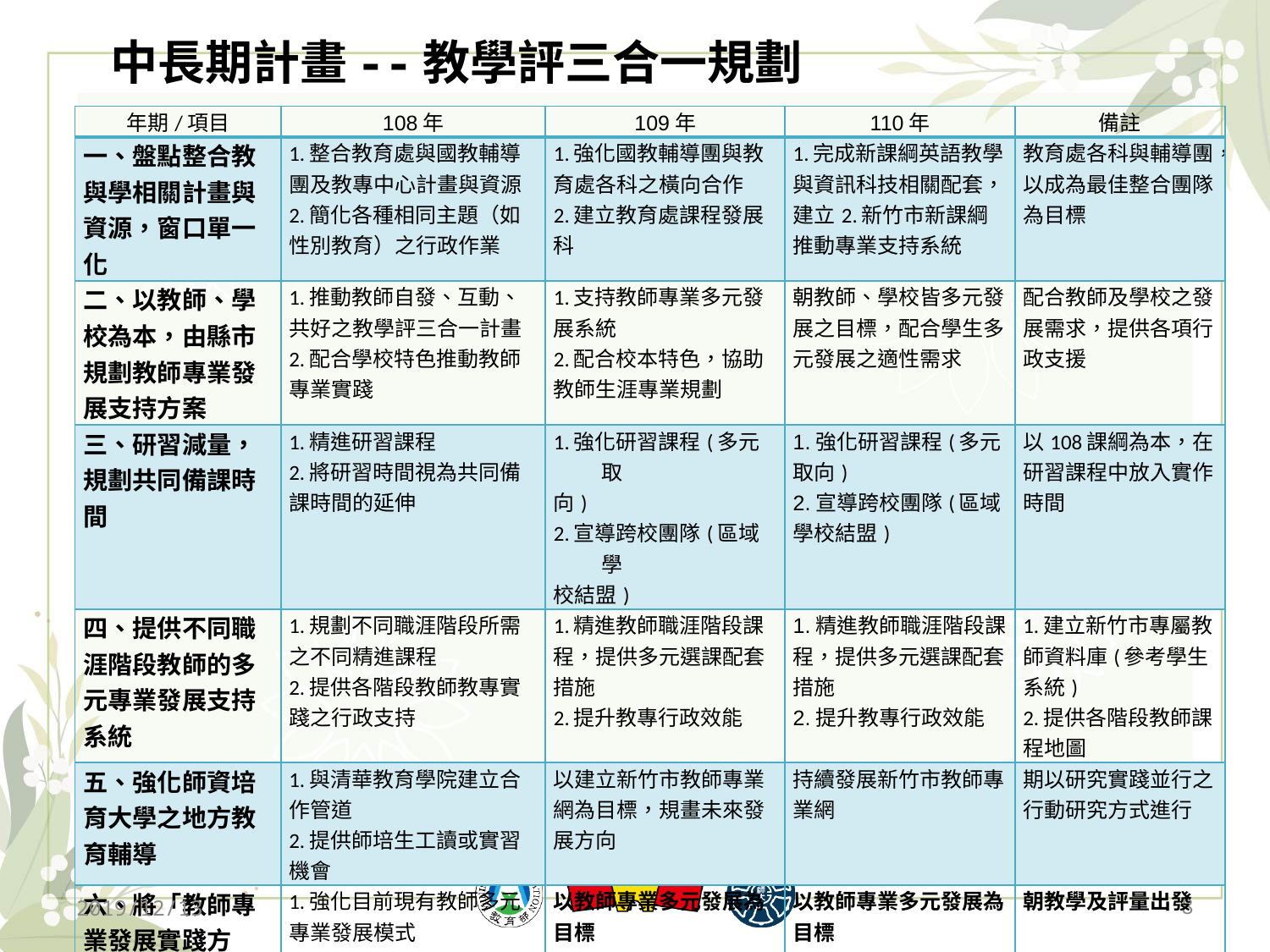

# 中長期計畫--教學評三合一規劃
| 年期/項目 | 108年 | 109年 | 110年 | 備註 |
| --- | --- | --- | --- | --- |
| 一、盤點整合教與學相關計畫與資源，窗口單一化 | 1.整合教育處與國教輔導 團及教專中心計畫與資源 2.簡化各種相同主題（如 性別教育）之行政作業 | 1.強化國教輔導團與教 育處各科之橫向合作 2.建立教育處課程發展 科 | 1.完成新課綱英語教學與資訊科技相關配套，建立2.新竹市新課綱推動專業支持系統 | 教育處各科與輔導團，以成為最佳整合團隊為目標 |
| 二、以教師、學校為本，由縣市規劃教師專業發展支持方案 | 1.推動教師自發、互動、 共好之教學評三合一計畫 2.配合學校特色推動教師 專業實踐 | 1.支持教師專業多元發 展系統 2.配合校本特色，協助 教師生涯專業規劃 | 朝教師、學校皆多元發展之目標，配合學生多元發展之適性需求 | 配合教師及學校之發展需求，提供各項行政支援 |
| 三、研習減量，規劃共同備課時間 | 1.精進研習課程 2.將研習時間視為共同備 課時間的延伸 | 1.強化研習課程(多元取 向) 2.宣導跨校團隊(區域學 校結盟) | 1.強化研習課程(多元取向) 2.宣導跨校團隊(區域學校結盟) | 以108課綱為本，在研習課程中放入實作時間 |
| 四、提供不同職涯階段教師的多元專業發展支持系統 | 1.規劃不同職涯階段所需 之不同精進課程 2.提供各階段教師教專實 踐之行政支持 | 1.精進教師職涯階段課 程，提供多元選課配套 措施 2.提升教專行政效能 | 1.精進教師職涯階段課程，提供多元選課配套措施 2.提升教專行政效能 | 1.建立新竹市專屬教 師資料庫(參考學生 系統) 2.提供各階段教師課 程地圖 |
| 五、強化師資培育大學之地方教育輔導 | 1.與清華教育學院建立合 作管道 2.提供師培生工讀或實習 機會 | 以建立新竹市教師專業網為目標，規畫未來發展方向 | 持續發展新竹市教師專業網 | 期以研究實踐並行之行動研究方式進行 |
| 六、將「教師專業發展實踐方案」成為推動公開授課的資源 | 1.強化目前現有教師多元 專業發展模式 2.以實踐、實用為導向提 供各項行政協助 | 以教師專業多元發展為目標 | 以教師專業多元發展為目標 | 朝教學及評量出發 |
| 七、協助校長落實課程與教學領導 | 1.配合校長發展校本特色 教師專業生涯規劃 2.積極平衡各區校本特色 發展 | 以發展區域校本特色出發 | 持續發展區域校本特色 | 期以各區均衡發展的方式發展各校特色，兼顧學生多元發展需求 |
2019/12/13
8